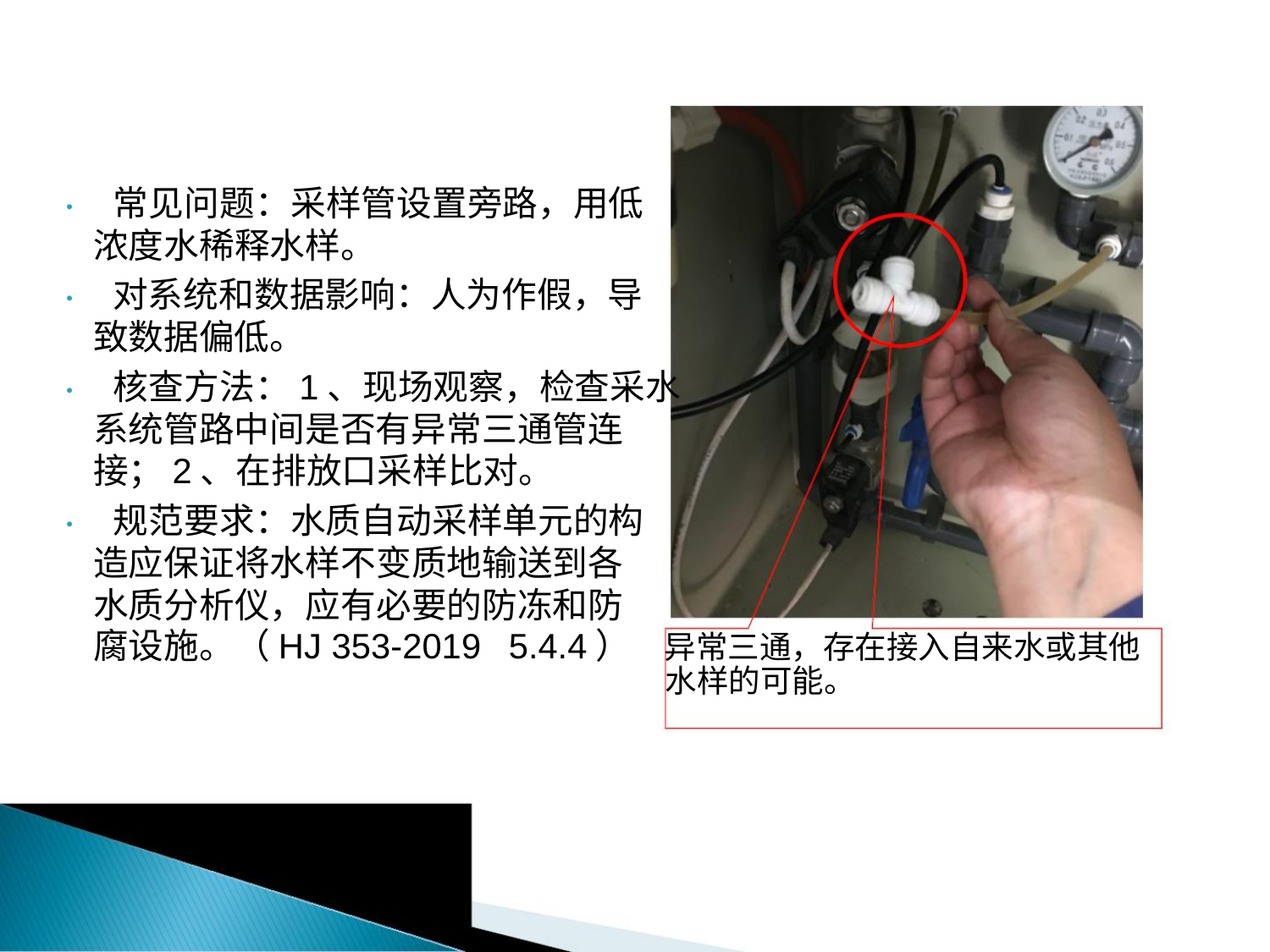

• 常见问题：采样管设置旁路，用低
浓度水稀释水样。
• 对系统和数据影响：人为作假，导
致数据偏低。
• 核查方法：1、现场观察，检查采水
系统管路中间是否有异常三通管连
接；2、在排放口采样比对。
• 规范要求：水质自动采样单元的构
造应保证将水样不变质地输送到各
水质分析仪，应有必要的防冻和防
腐设施。（HJ 353-2019 5.4.4） 异常三通，存在接入自来水或其他
水样的可能。